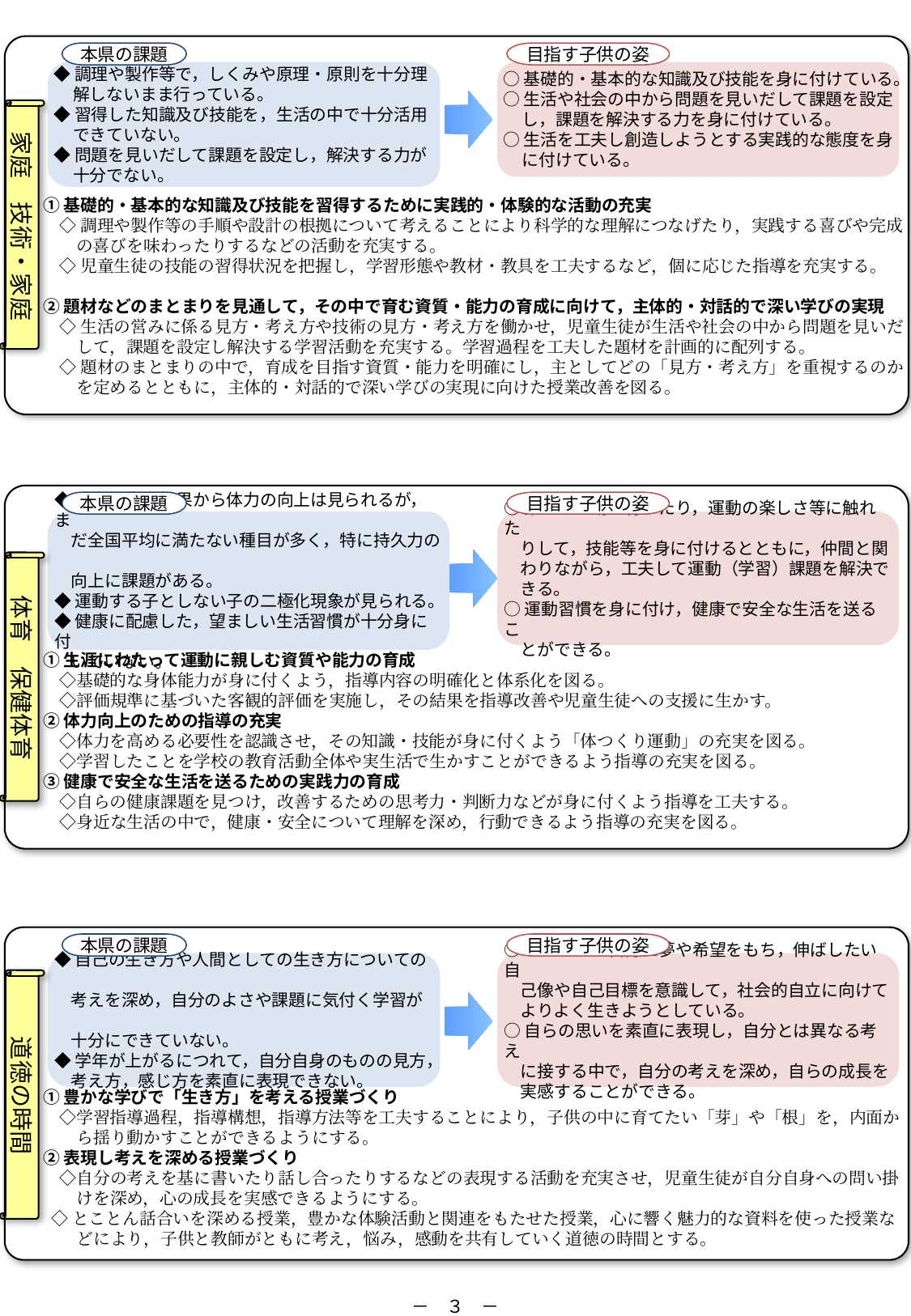

本県の課題
目指す子供の姿
◆調理や製作等で，しくみや原理・原則を十分理解しないまま行っている。
◆習得した知識及び技能を，生活の中で十分活用できていない。
◆問題を見いだして課題を設定し，解決する力が十分でない。
○基礎的・基本的な知識及び技能を身に付けている。
○生活や社会の中から問題を見いだして課題を設定し，課題を解決する力を身に付けている。
○生活を工夫し創造しようとする実践的な態度を身に付けている。

家庭　技術・家庭
①基礎的・基本的な知識及び技能を習得するために実践的・体験的な活動の充実
◇調理や製作等の手順や設計の根拠について考えることにより科学的な理解につなげたり，実践する喜びや完成の喜びを味わったりするなどの活動を充実する。
◇児童生徒の技能の習得状況を把握し，学習形態や教材・教具を工夫するなど，個に応じた指導を充実する。

②題材などのまとまりを見通して，その中で育む資質・能力の育成に向けて，主体的・対話的で深い学びの実現
◇生活の営みに係る見方・考え方や技術の見方・考え方を働かせ，児童生徒が生活や社会の中から問題を見いだして，課題を設定し解決する学習活動を充実する。学習過程を工夫した題材を計画的に配列する。
◇題材のまとまりの中で，育成を目指す資質・能力を明確にし，主としてどの「見方・考え方」を重視するのかを定めるとともに，主体的・対話的で深い学びの実現に向けた授業改善を図る。

本県の課題
目指す子供の姿
◆体力調査の結果から体力の向上は見られるが，ま
　だ全国平均に満たない種目が多く，特に持久力の
　向上に課題がある。
◆運動する子としない子の二極化現象が見られる。
◆健康に配慮した，望ましい生活習慣が十分身に付
　いていない。
○楽しく運動を行ったり，運動の楽しさ等に触れた
　りして，技能等を身に付けるとともに，仲間と関
　わりながら，工夫して運動（学習）課題を解決で
　きる。
○運動習慣を身に付け，健康で安全な生活を送るこ
　とができる。

体育　保健体育
①生涯にわたって運動に親しむ資質や能力の育成
　◇基礎的な身体能力が身に付くよう，指導内容の明確化と体系化を図る。
　◇評価規準に基づいた客観的評価を実施し，その結果を指導改善や児童生徒への支援に生かす。
②体力向上のための指導の充実
　◇体力を高める必要性を認識させ，その知識・技能が身に付くよう「体つくり運動」の充実を図る。
　◇学習したことを学校の教育活動全体や実生活で生かすことができるよう指導の充実を図る。
③健康で安全な生活を送るための実践力の育成
　◇自らの健康課題を見つけ，改善するための思考力・判断力などが身に付くよう指導を工夫する。
　◇身近な生活の中で，健康・安全について理解を深め，行動できるよう指導の充実を図る。

本県の課題
目指す子供の姿
◆自己の生き方や人間としての生き方についての
　考えを深め，自分のよさや課題に気付く学習が
　十分にできていない。
◆学年が上がるにつれて，自分自身のものの見方，
　考え方，感じ方を素直に表現できない。
○これからの自分に夢や希望をもち，伸ばしたい自
　己像や自己目標を意識して，社会的自立に向けて
　よりよく生きようとしている。
○自らの思いを素直に表現し，自分とは異なる考え
　に接する中で，自分の考えを深め，自らの成長を
　実感することができる。
道徳の時間

①豊かな学びで「生き方」を考える授業づくり
　◇学習指導過程，指導構想，指導方法等を工夫することにより，子供の中に育てたい「芽」や「根」を，内面か
　　ら揺り動かすことができるようにする。
②表現し考えを深める授業づくり
　◇自分の考えを基に書いたり話し合ったりするなどの表現する活動を充実させ，児童生徒が自分自身への問い掛
　　けを深め，心の成長を実感できるようにする。
  ◇とことん話合いを深める授業，豊かな体験活動と関連をもたせた授業，心に響く魅力的な資料を使った授業な
　　どにより，子供と教師がともに考え，悩み，感動を共有していく道徳の時間とする。
－　３　－